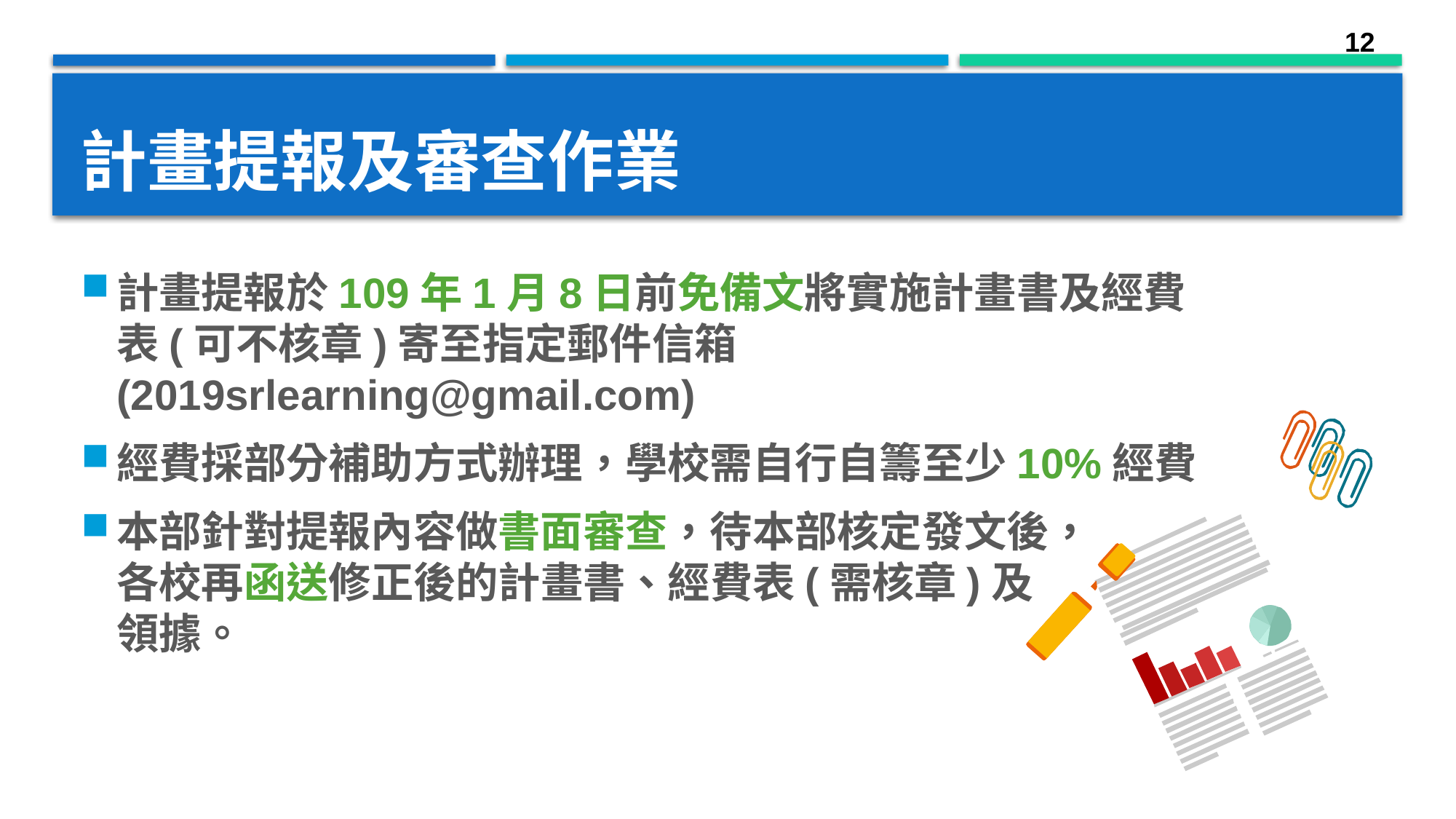

12
# 計畫提報及審查作業
計畫提報於109年1月8日前免備文將實施計畫書及經費表(可不核章)寄至指定郵件信箱(2019srlearning@gmail.com)
經費採部分補助方式辦理，學校需自行自籌至少10%經費
本部針對提報內容做書面審查，待本部核定發文後，          各校再函送修正後的計畫書、經費表(需核章)及               領據。